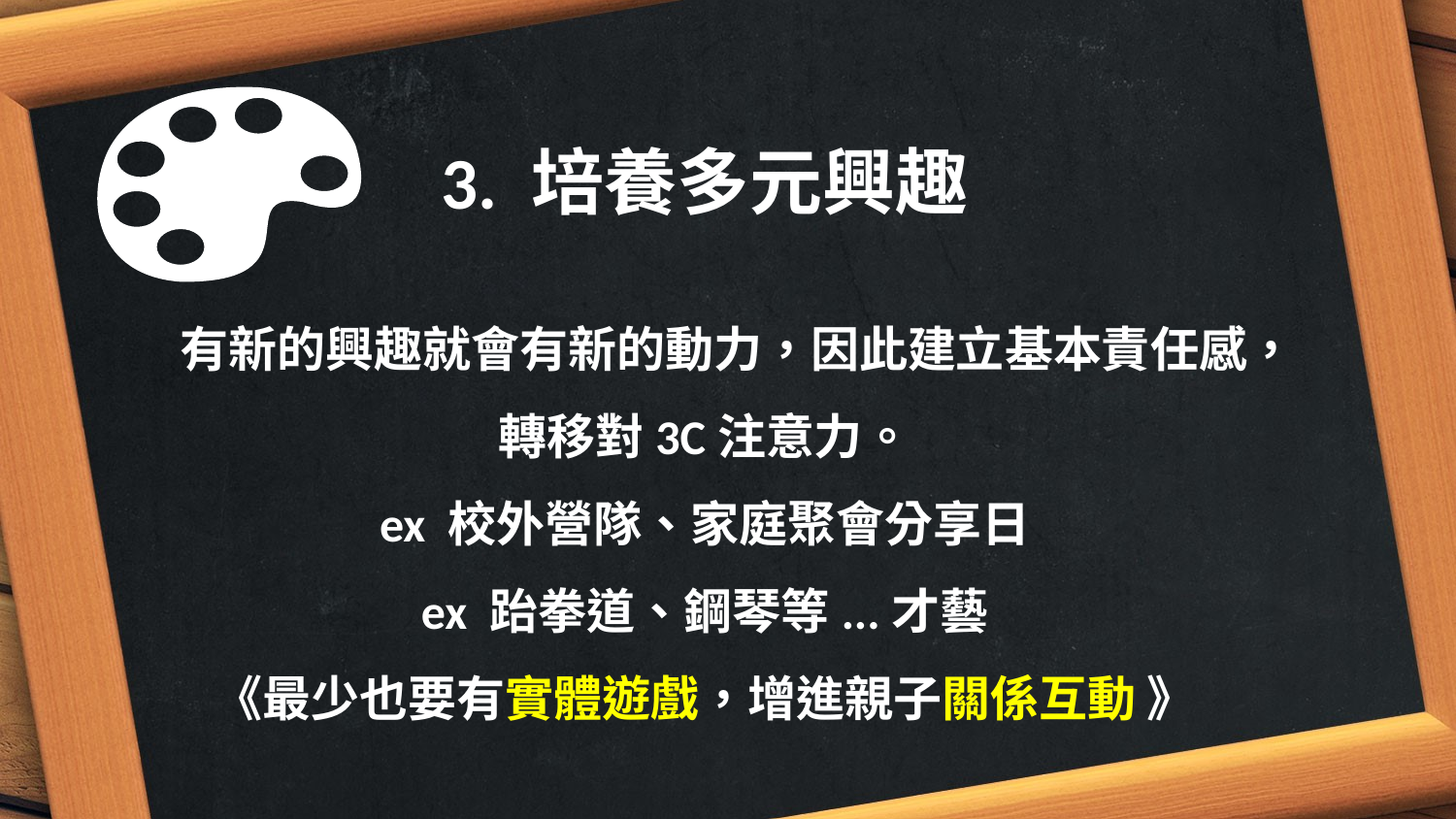

3. 培養多元興趣

 有新的興趣就會有新的動力，因此建立基本責任感，轉移對3C注意力。
ex 校外營隊、家庭聚會分享日
ex 跆拳道、鋼琴等...才藝
《最少也要有實體遊戲，增進親子關係互動 》